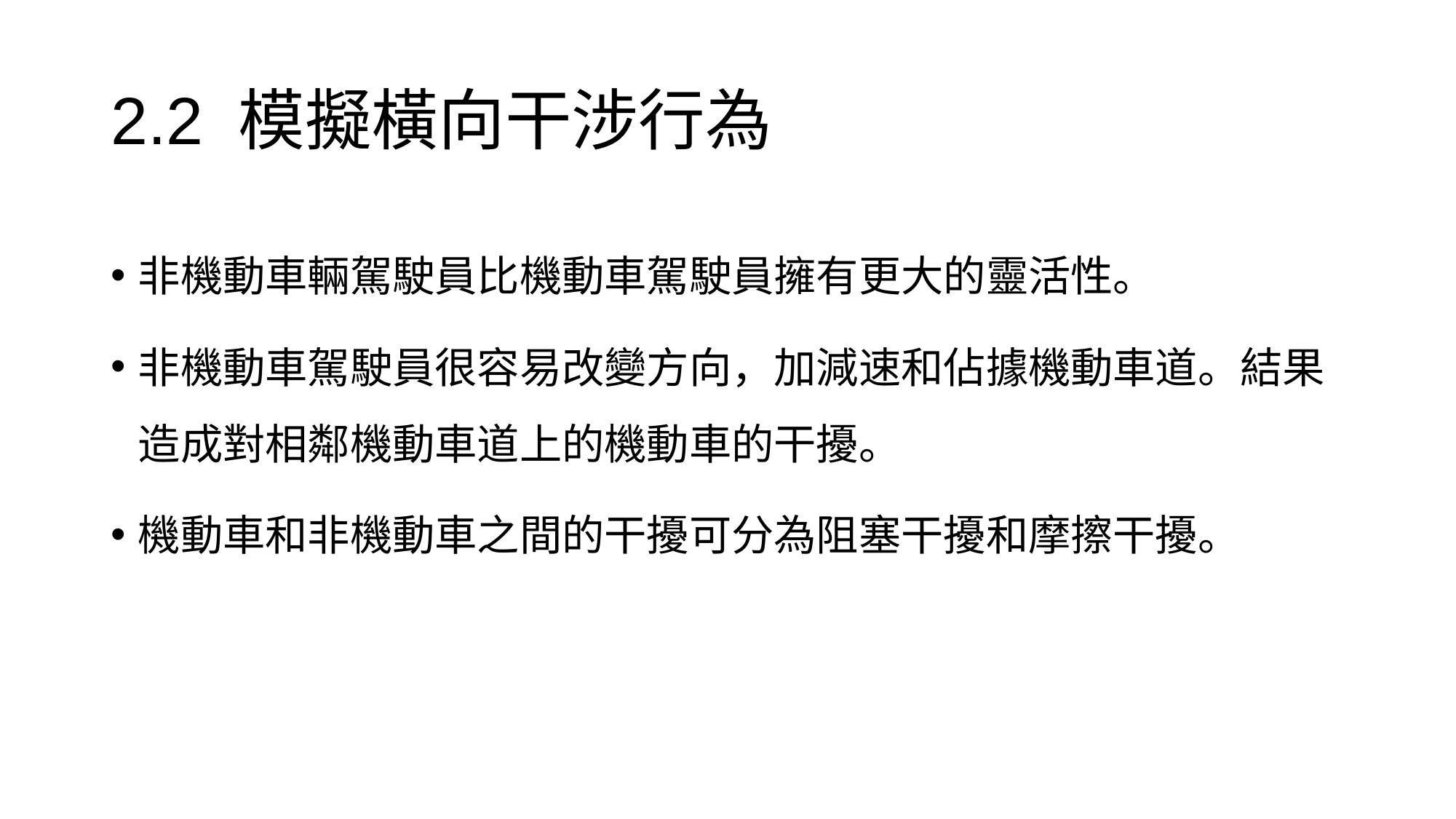

# 2.2 模擬橫向干涉行為
非機動車輛駕駛員比機動車駕駛員擁有更大的靈活性。
非機動車駕駛員很容易改變方向，加減速和佔據機動車道。結果造成對相鄰機動車道上的機動車的干擾。
機動車和非機動車之間的干擾可分為阻塞干擾和摩擦干擾。